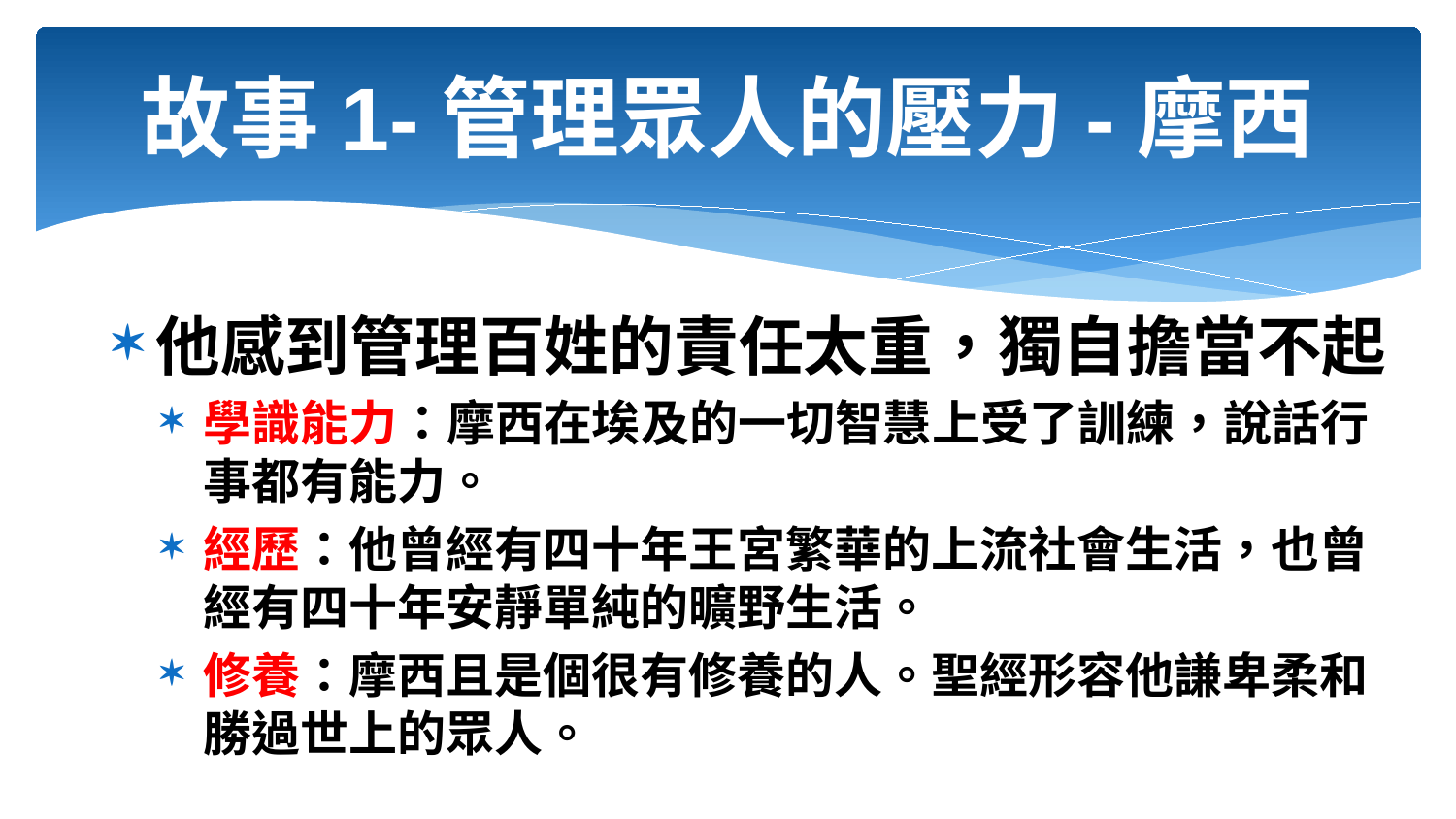

# 故事1-管理眾人的壓力-摩西
他感到管理百姓的責任太重，獨自擔當不起
學識能力：摩西在埃及的一切智慧上受了訓練，說話行事都有能力。
經歷：他曾經有四十年王宮繁華的上流社會生活，也曾經有四十年安靜單純的曠野生活。
修養：摩西且是個很有修養的人。聖經形容他謙卑柔和勝過世上的眾人。